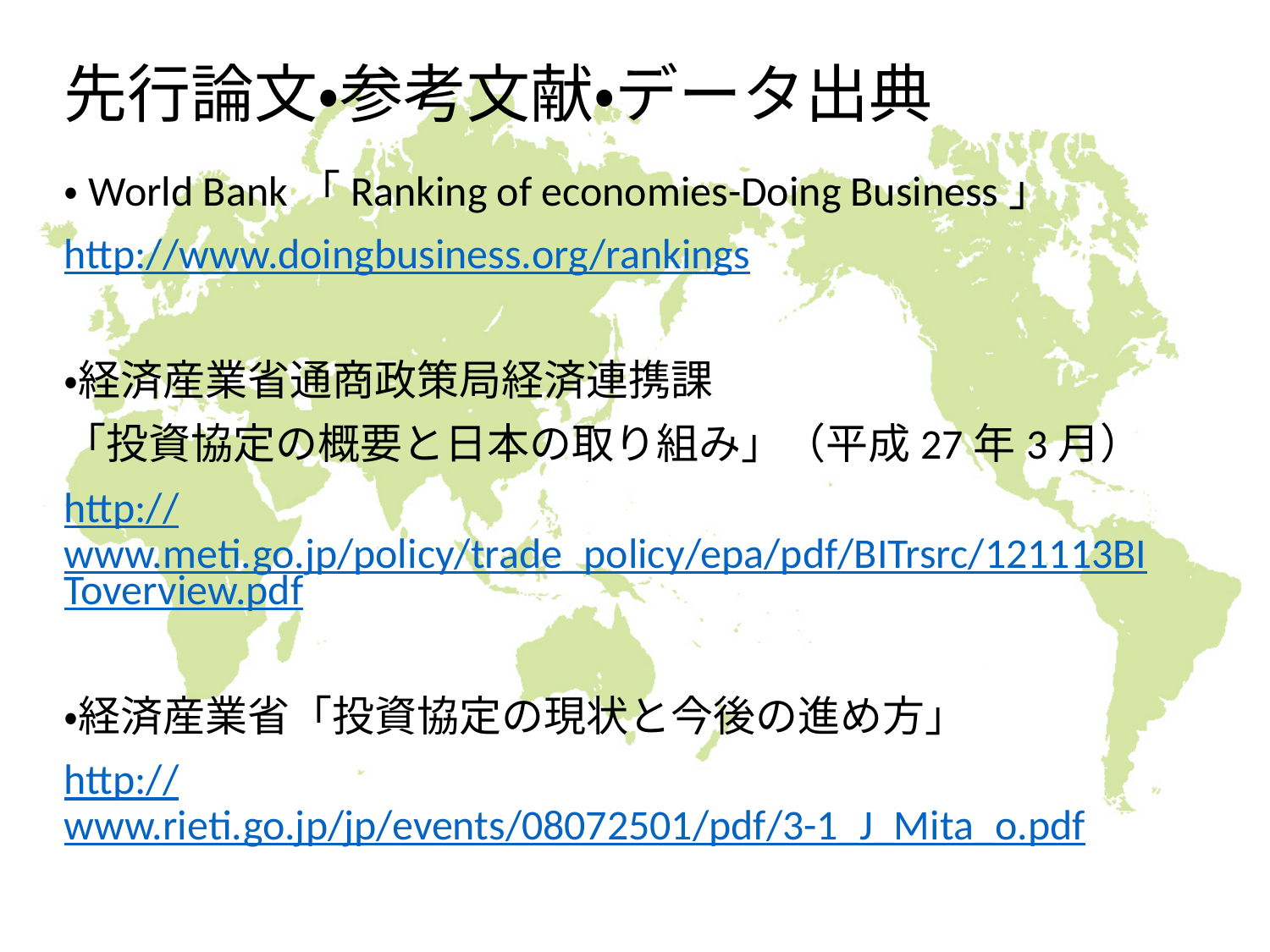

# 先行論文・参考文献・データ出典
・World Bank「Ranking of economies-Doing Business」
http://www.doingbusiness.org/rankings

・経済産業省通商政策局経済連携課
「投資協定の概要と日本の取り組み」（平成27年3月）
http://www.meti.go.jp/policy/trade_policy/epa/pdf/BITrsrc/121113BIToverview.pdf

・経済産業省「投資協定の現状と今後の進め方」
http://www.rieti.go.jp/jp/events/08072501/pdf/3-1_J_Mita_o.pdf